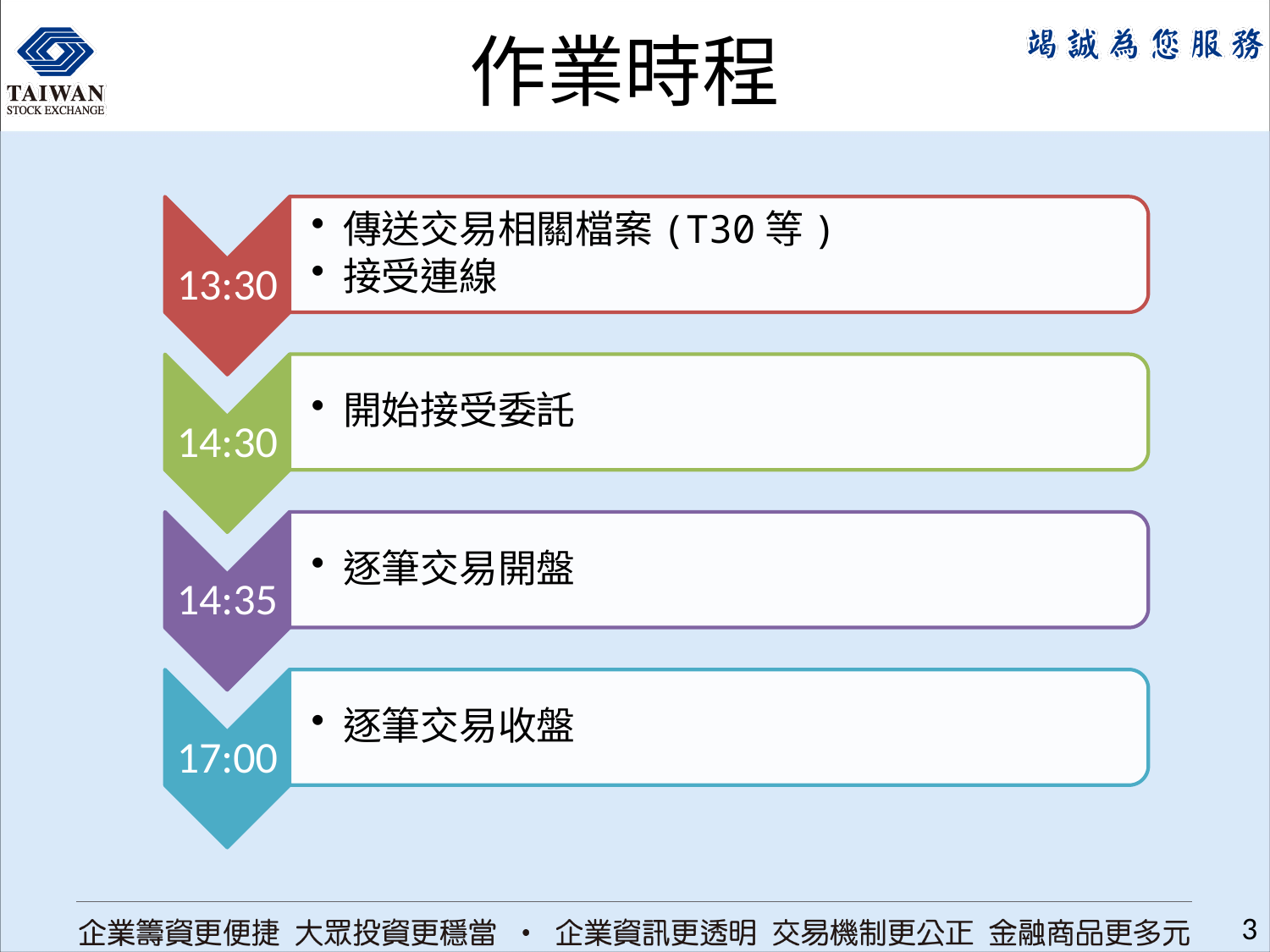

作業時程
13:30
傳送交易相關檔案(T30等)
接受連線
14:30
開始接受委託
14:35
逐筆交易開盤
17:00
逐筆交易收盤